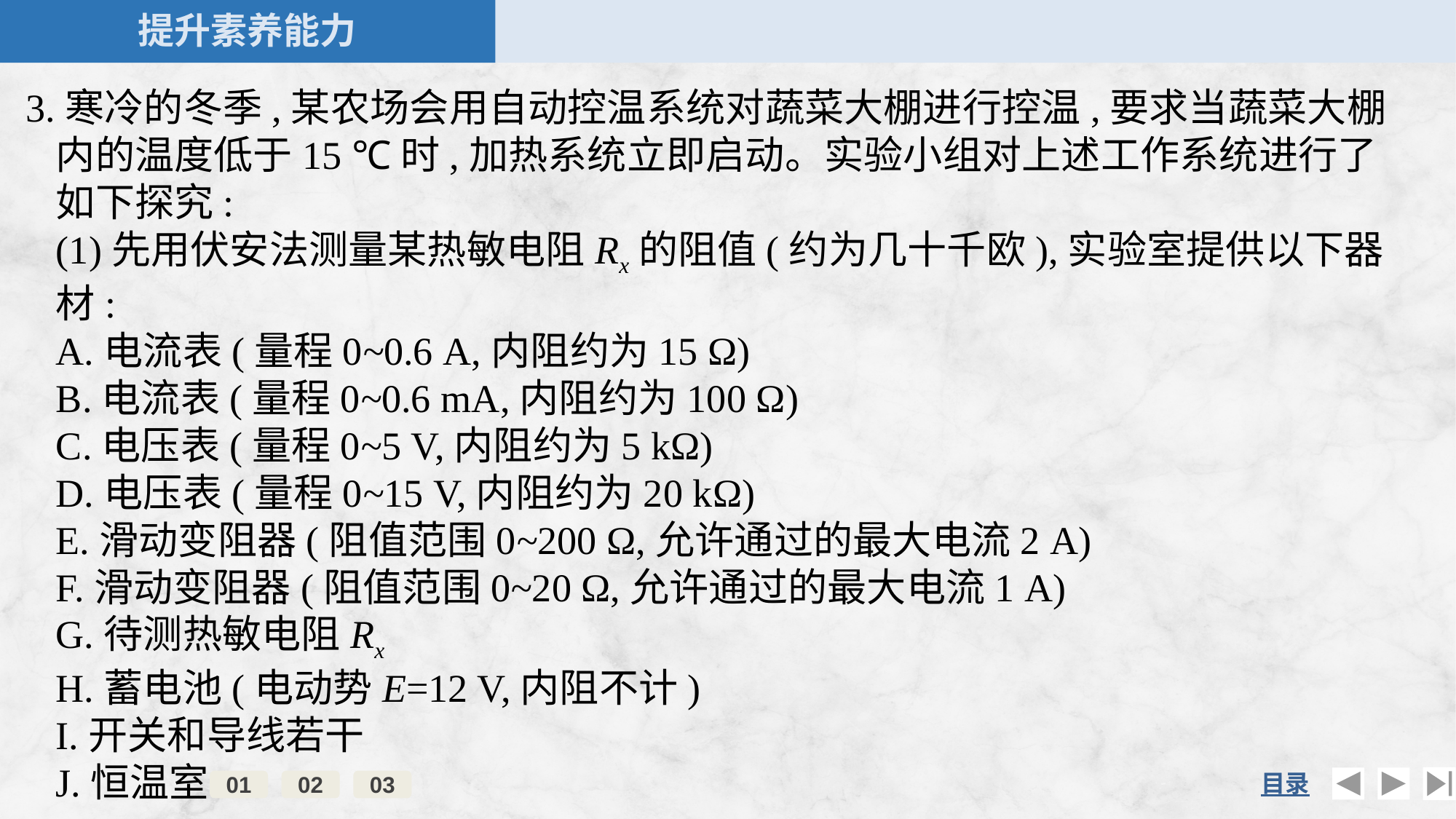

3.寒冷的冬季,某农场会用自动控温系统对蔬菜大棚进行控温,要求当蔬菜大棚内的温度低于15 ℃时,加热系统立即启动。实验小组对上述工作系统进行了如下探究:
	(1)先用伏安法测量某热敏电阻Rx的阻值(约为几十千欧),实验室提供以下器材:
	A.电流表(量程0~0.6 A,内阻约为15 Ω)
	B.电流表(量程0~0.6 mA,内阻约为100 Ω)
	C.电压表(量程0~5 V,内阻约为5 kΩ)
	D.电压表(量程0~15 V,内阻约为20 kΩ)
	E.滑动变阻器(阻值范围0~200 Ω,允许通过的最大电流2 A)
	F.滑动变阻器(阻值范围0~20 Ω,允许通过的最大电流1 A)
	G.待测热敏电阻Rx
	H.蓄电池(电动势E=12 V,内阻不计)
	I.开关和导线若干
	J.恒温室